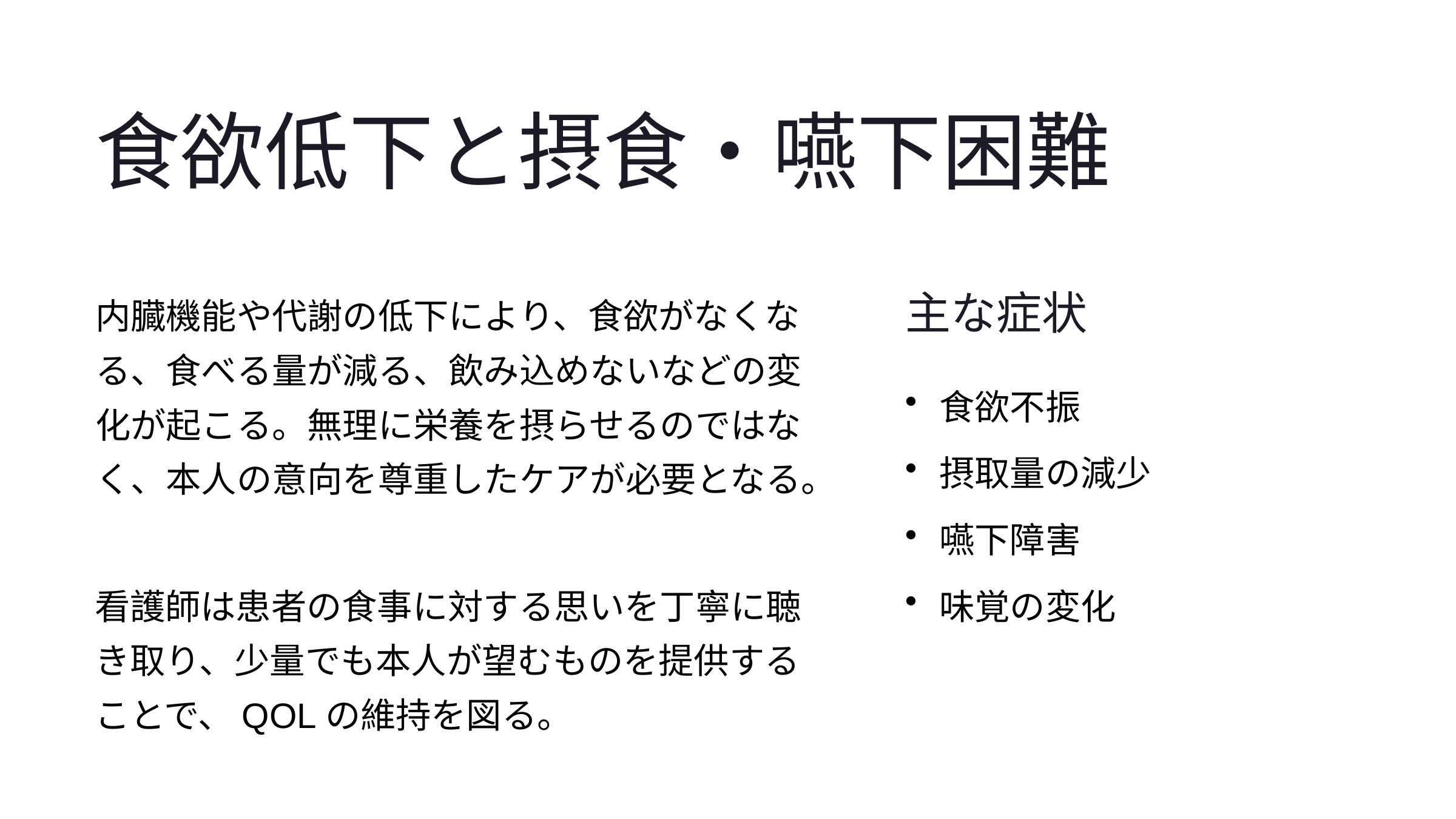

食欲低下と摂食・嚥下困難
内臓機能や代謝の低下により、食欲がなくなる、食べる量が減る、飲み込めないなどの変化が起こる。無理に栄養を摂らせるのではなく、本人の意向を尊重したケアが必要となる。
主な症状
食欲不振
摂取量の減少
嚥下障害
看護師は患者の食事に対する思いを丁寧に聴き取り、少量でも本人が望むものを提供することで、QOLの維持を図る。
味覚の変化